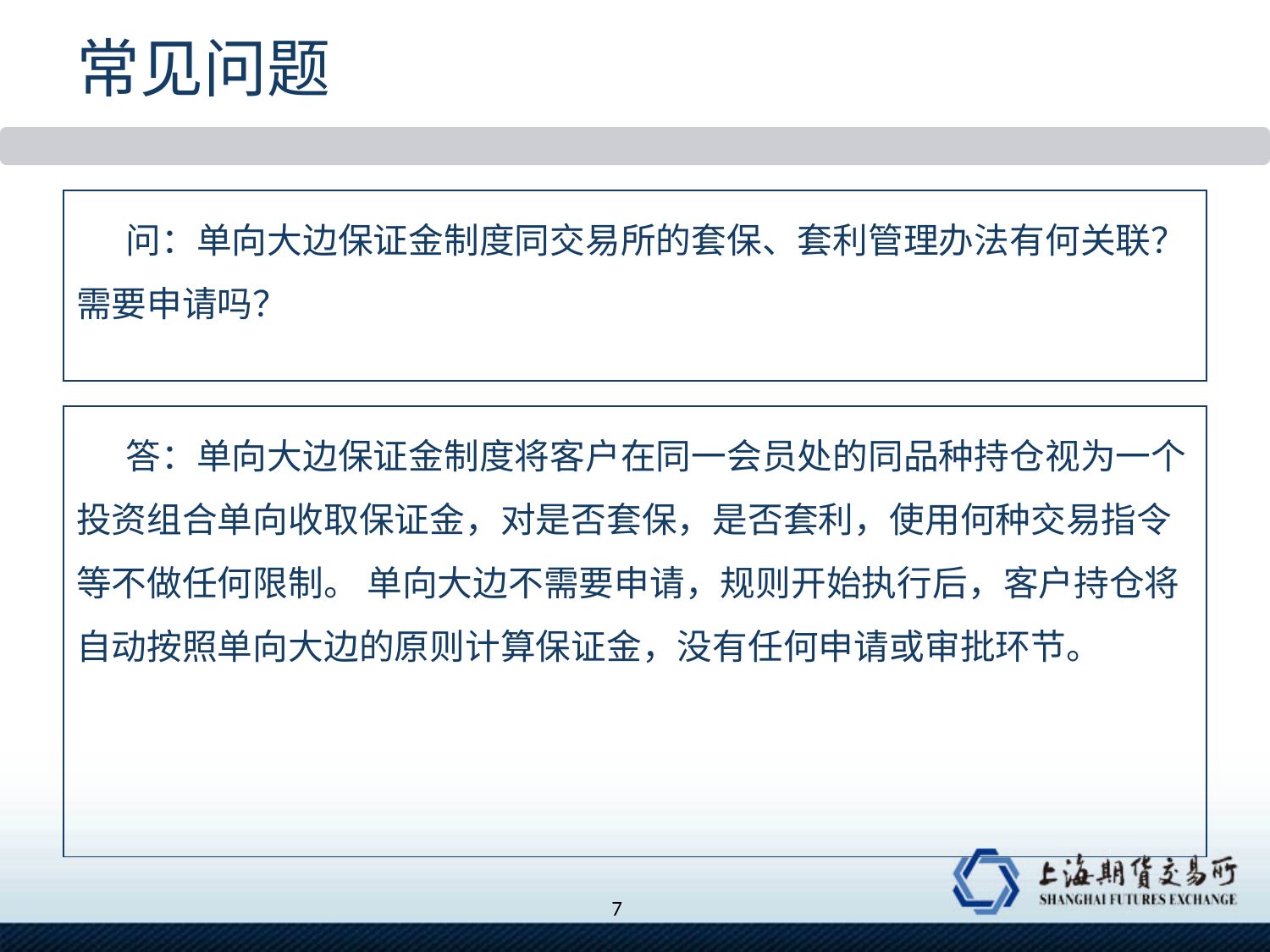

# 常见问题

问：单向大边保证金制度同交易所的套保、套利管理办法有何关联？需要申请吗？
答：单向大边保证金制度将客户在同一会员处的同品种持仓视为一个投资组合单向收取保证金，对是否套保，是否套利，使用何种交易指令等不做任何限制。 单向大边不需要申请，规则开始执行后，客户持仓将自动按照单向大边的原则计算保证金，没有任何申请或审批环节。

7